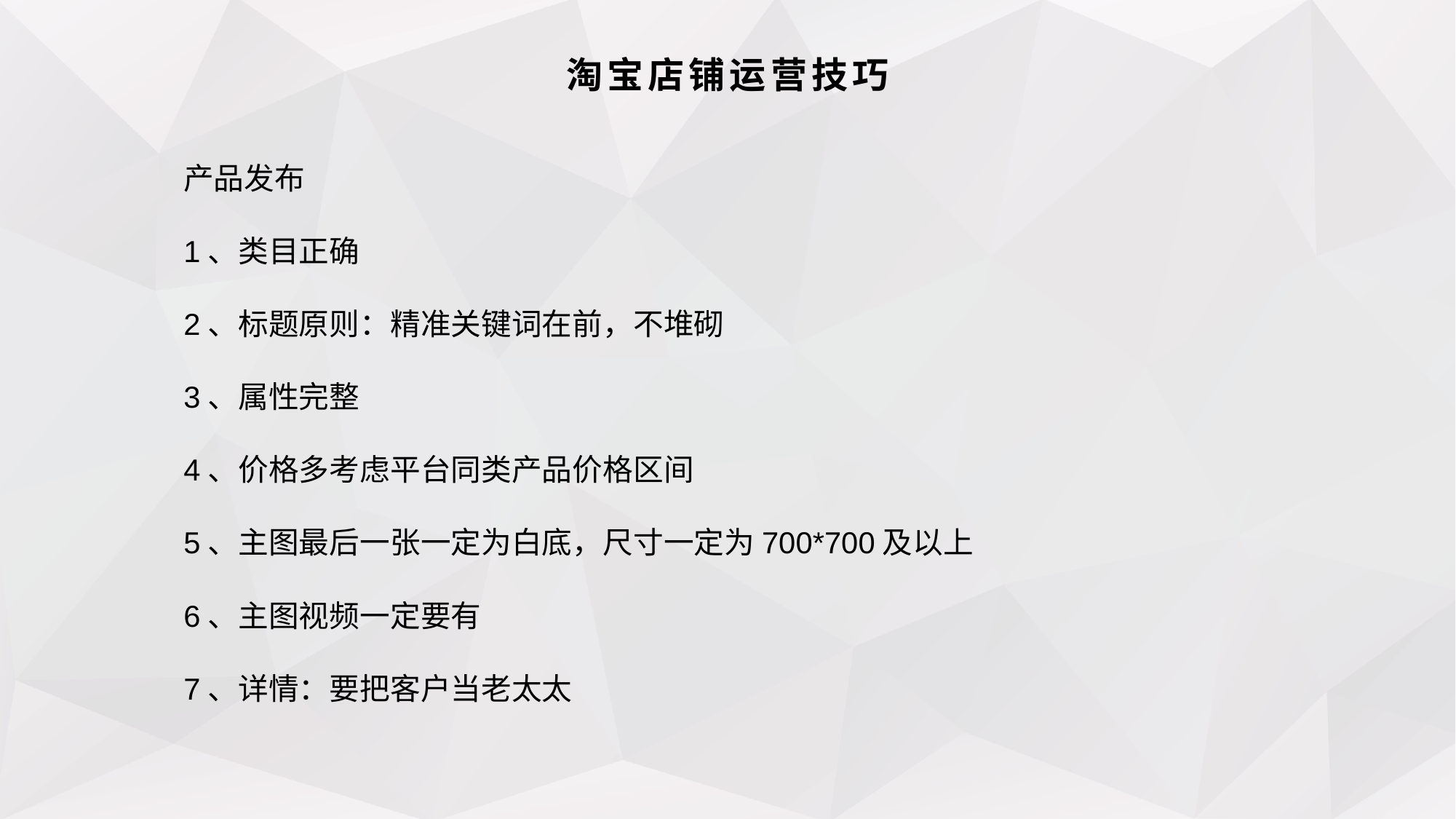

淘宝店铺运营技巧
产品发布
1、类目正确
2、标题原则：精准关键词在前，不堆砌
3、属性完整
4、价格多考虑平台同类产品价格区间
5、主图最后一张一定为白底，尺寸一定为700*700及以上
6、主图视频一定要有
7、详情：要把客户当老太太